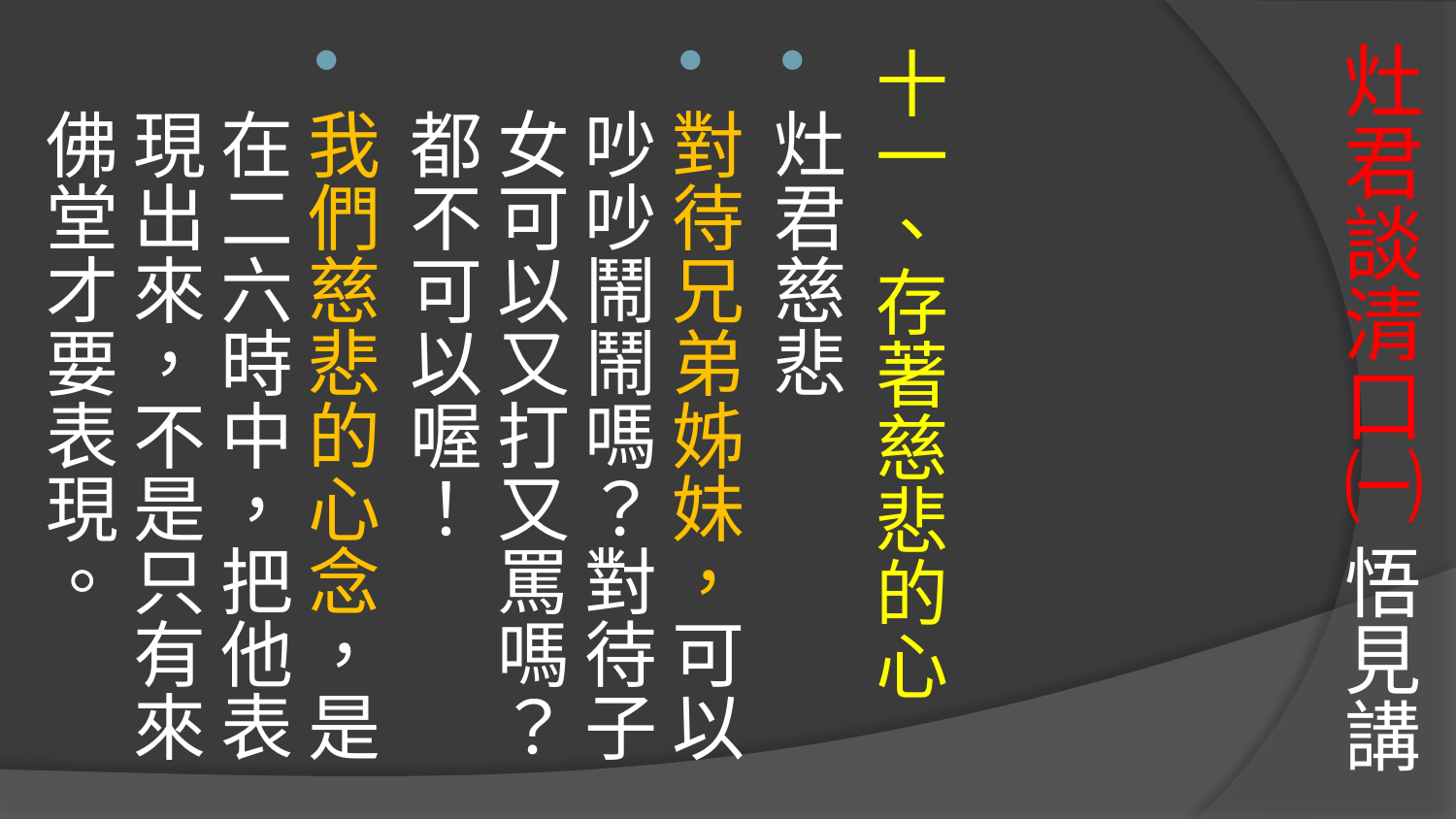

# 灶君談清口㈠ 悟見講
十一、存著慈悲的心
灶君慈悲
對待兄弟姊妹，可以吵吵鬧鬧嗎？對待子女可以又打又罵嗎？都不可以喔！
我們慈悲的心念，是在二六時中，把他表現出來，不是只有來佛堂才要表現。